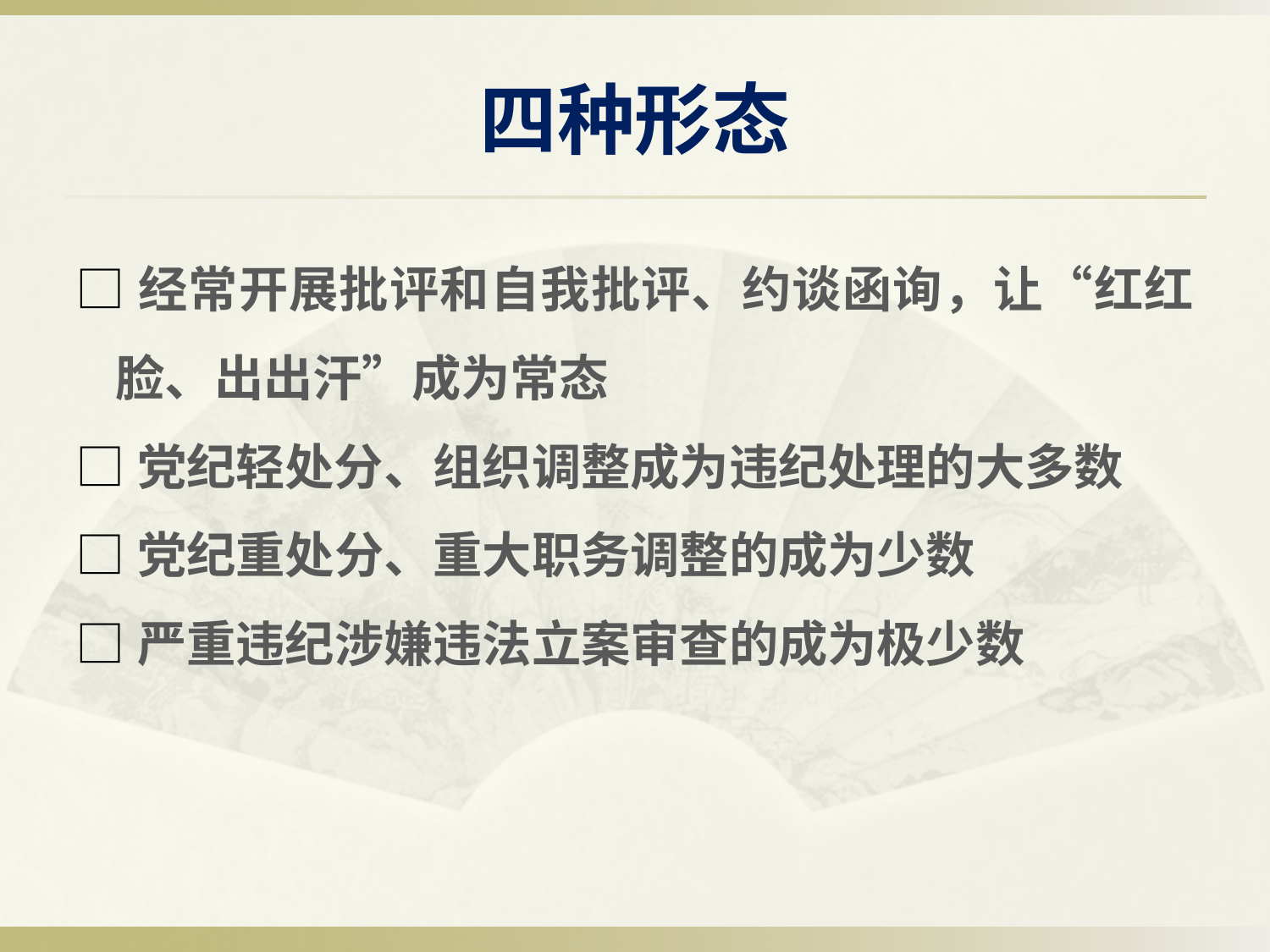

# 四种形态
□经常开展批评和自我批评、约谈函询，让“红红脸、出出汗”成为常态
□党纪轻处分、组织调整成为违纪处理的大多数
□党纪重处分、重大职务调整的成为少数
□严重违纪涉嫌违法立案审查的成为极少数